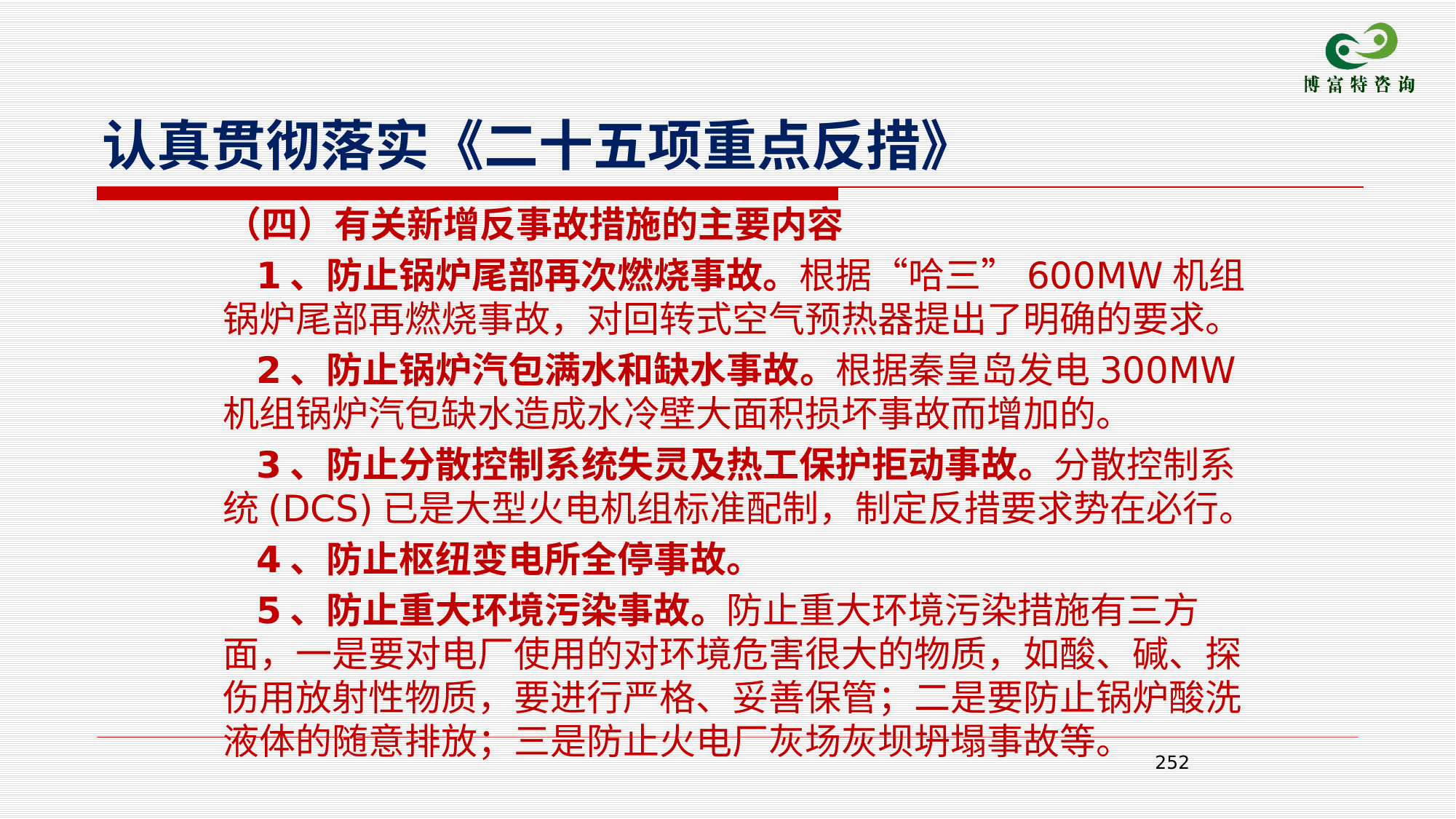

认真贯彻落实《二十五项重点反措》
      （四）有关新增反事故措施的主要内容
       1、防止锅炉尾部再次燃烧事故。根据“哈三”600MW机组锅炉尾部再燃烧事故，对回转式空气预热器提出了明确的要求。
       2、防止锅炉汽包满水和缺水事故。根据秦皇岛发电300MW机组锅炉汽包缺水造成水冷壁大面积损坏事故而增加的。
       3、防止分散控制系统失灵及热工保护拒动事故。分散控制系统(DCS)已是大型火电机组标准配制，制定反措要求势在必行。
       4、防止枢纽变电所全停事故。
       5、防止重大环境污染事故。防止重大环境污染措施有三方面，一是要对电厂使用的对环境危害很大的物质，如酸、碱、探伤用放射性物质，要进行严格、妥善保管；二是要防止锅炉酸洗液体的随意排放；三是防止火电厂灰场灰坝坍塌事故等。

252